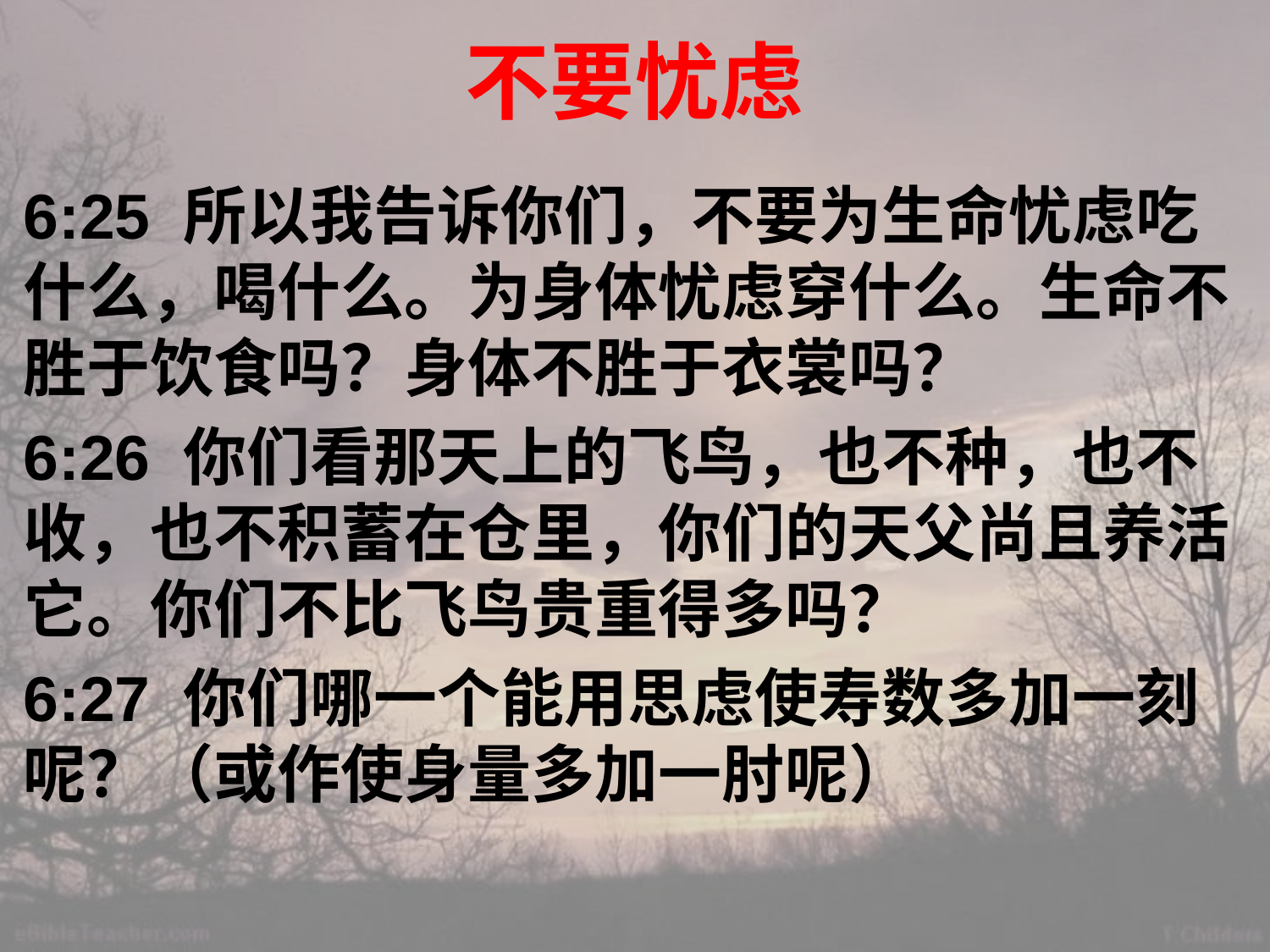

# 不要忧虑
6:25 所以我告诉你们，不要为生命忧虑吃什么，喝什么。为身体忧虑穿什么。生命不胜于饮食吗？身体不胜于衣裳吗？
6:26 你们看那天上的飞鸟，也不种，也不收，也不积蓄在仓里，你们的天父尚且养活它。你们不比飞鸟贵重得多吗？
6:27 你们哪一个能用思虑使寿数多加一刻呢？（或作使身量多加一肘呢）